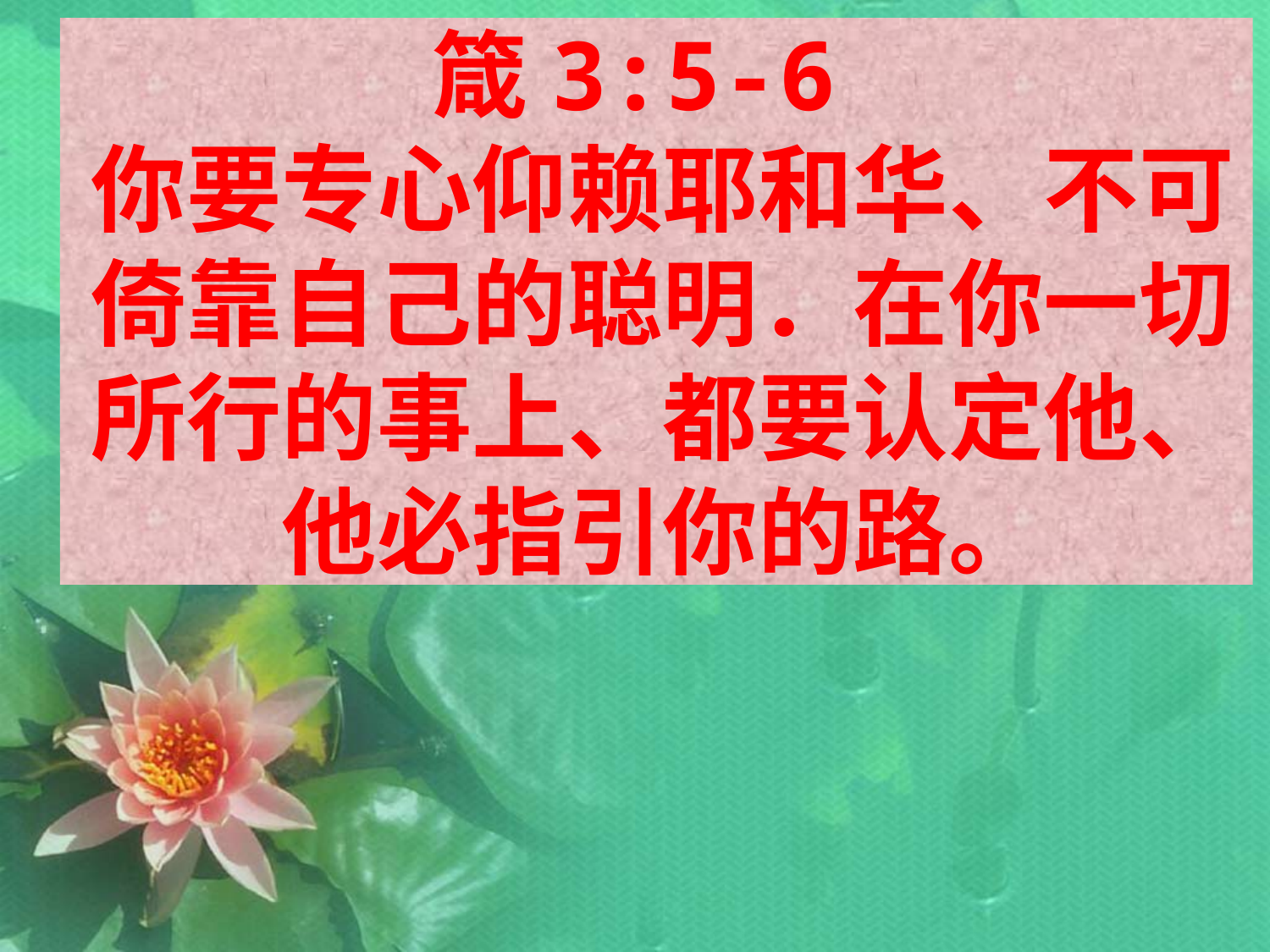

箴3:5-6
你要专心仰赖耶和华、不可倚靠自己的聪明．在你一切所行的事上、都要认定他、他必指引你的路。